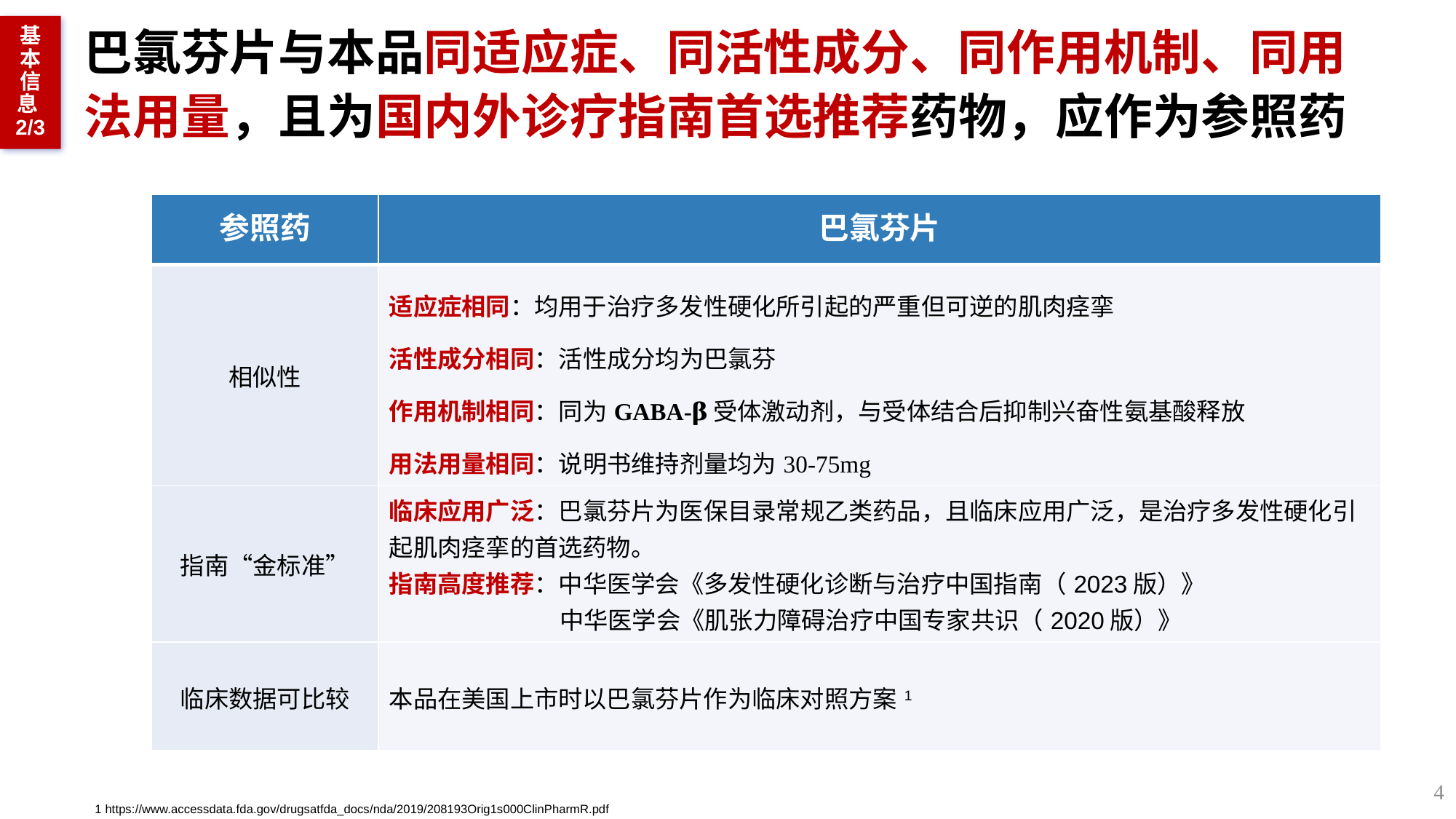

基本信息2/3
巴氯芬片与本品同适应症、同活性成分、同作用机制、同用法用量，且为国内外诊疗指南首选推荐药物，应作为参照药
| 参照药 | 巴氯芬片 |
| --- | --- |
| 相似性 | 适应症相同：均用于治疗多发性硬化所引起的严重但可逆的肌肉痉挛 活性成分相同：活性成分均为巴氯芬 作用机制相同：同为GABA-𝛃受体激动剂，与受体结合后抑制兴奋性氨基酸释放 用法用量相同：说明书维持剂量均为30-75mg |
| 指南“金标准” | 临床应用广泛：巴氯芬片为医保目录常规乙类药品，且临床应用广泛，是治疗多发性硬化引起肌肉痉挛的首选药物。 指南高度推荐：中华医学会《多发性硬化诊断与治疗中国指南（2023版）》 中华医学会《肌张力障碍治疗中国专家共识（2020版）》 |
| 临床数据可比较 | 本品在美国上市时以巴氯芬片作为临床对照方案1 |
4
1 https://www.accessdata.fda.gov/drugsatfda_docs/nda/2019/208193Orig1s000ClinPharmR.pdf